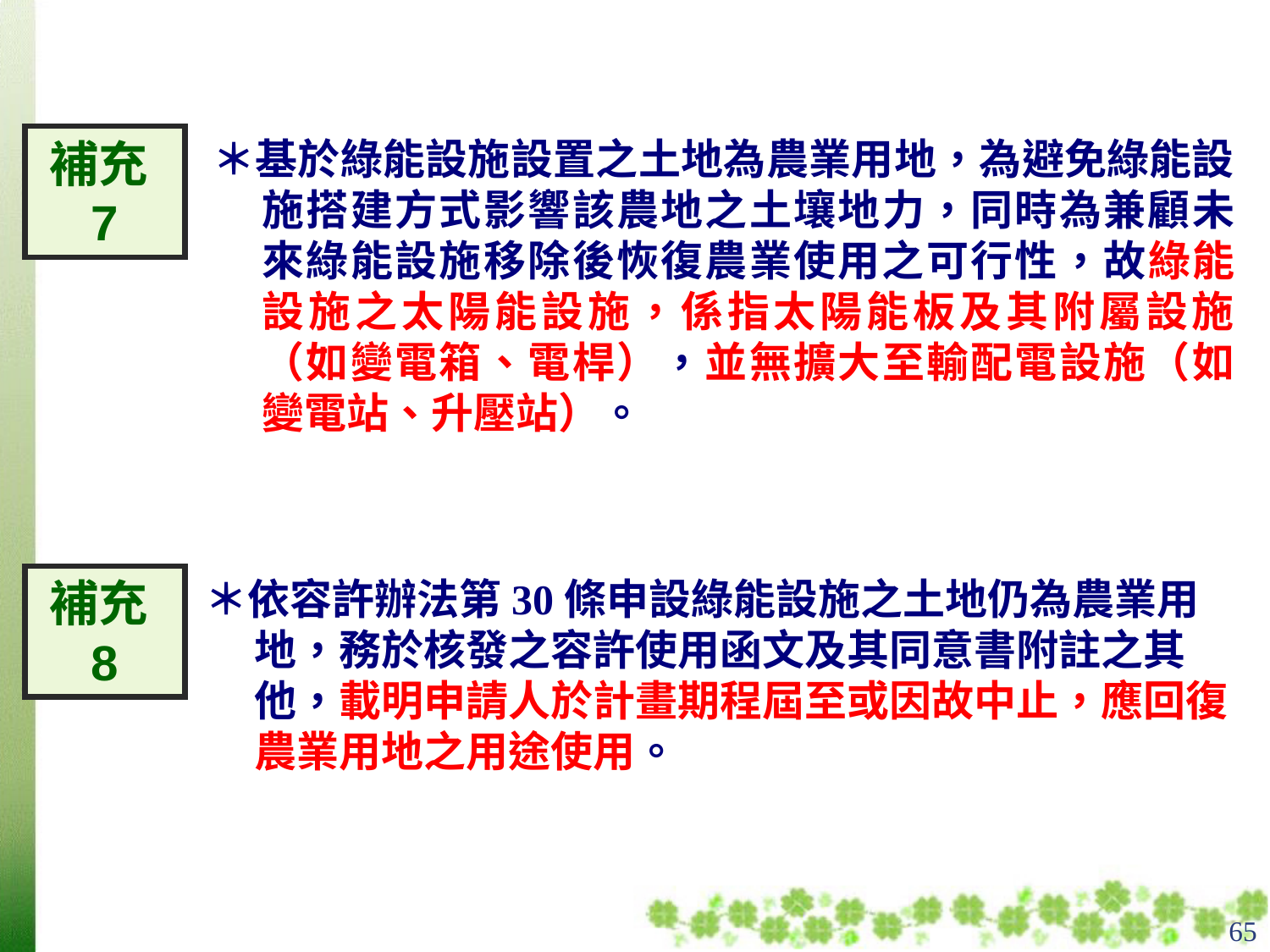

＊基於綠能設施設置之土地為農業用地，為避免綠能設施搭建方式影響該農地之土壤地力，同時為兼顧未來綠能設施移除後恢復農業使用之可行性，故綠能設施之太陽能設施，係指太陽能板及其附屬設施（如變電箱、電桿），並無擴大至輸配電設施（如變電站、升壓站）。
補充7
補充8
＊依容許辦法第30條申設綠能設施之土地仍為農業用地，務於核發之容許使用函文及其同意書附註之其他，載明申請人於計畫期程屆至或因故中止，應回復農業用地之用途使用。
65